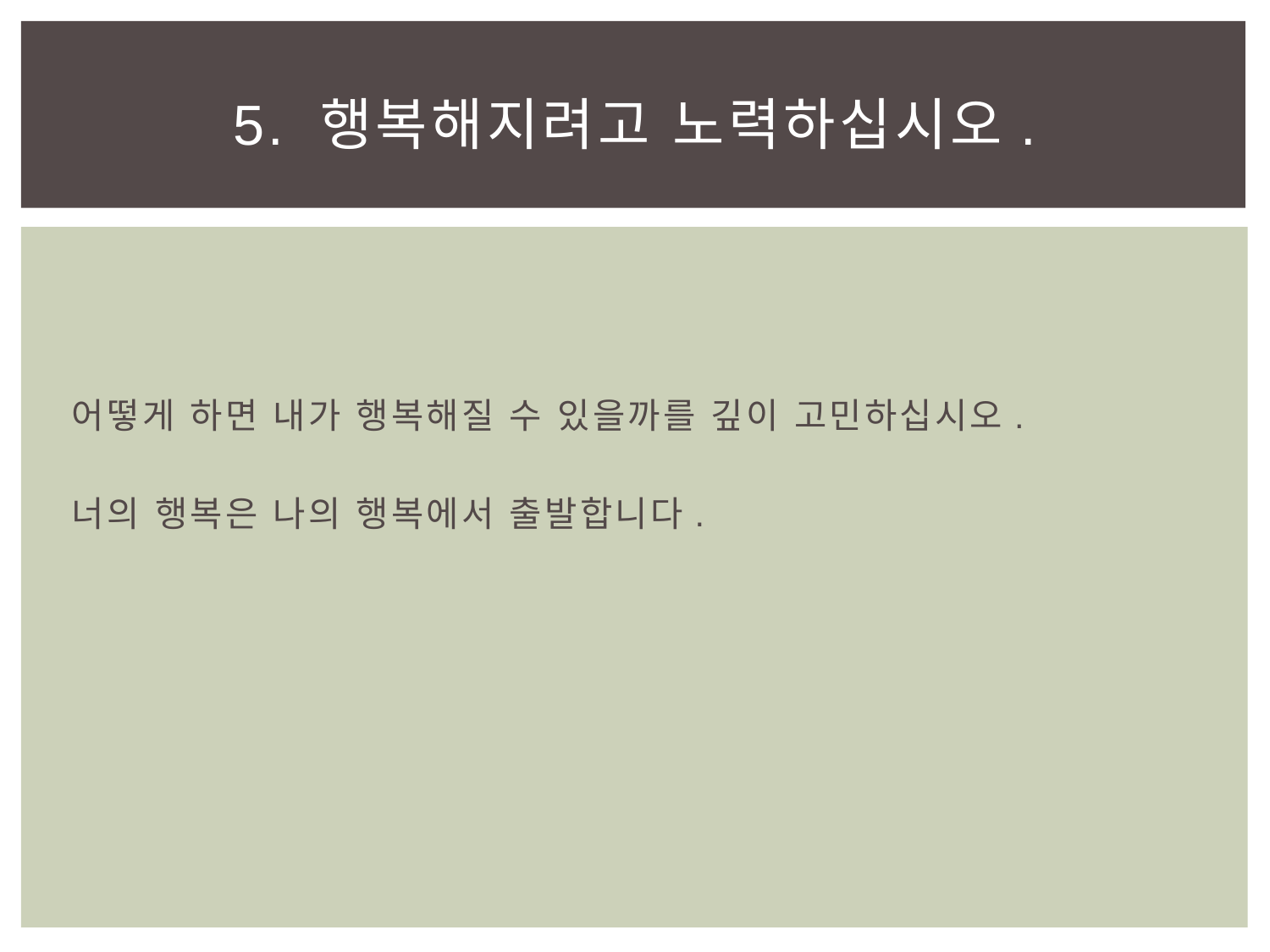

# 5. 행복해지려고 노력하십시오.

어떻게 하면 내가 행복해질 수 있을까를 깊이 고민하십시오.

너의 행복은 나의 행복에서 출발합니다.